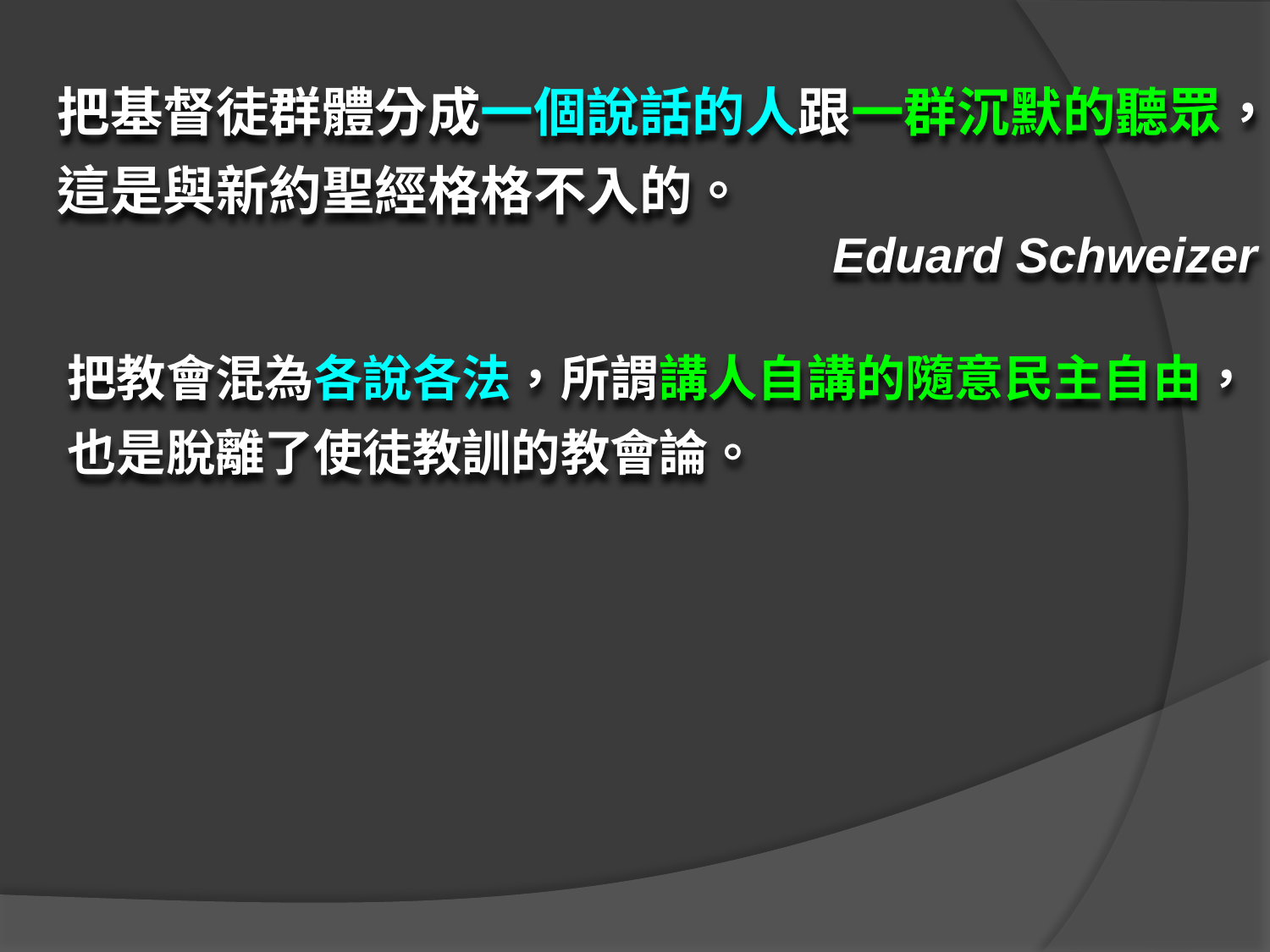

把基督徒群體分成一個說話的人跟一群沉默的聽眾，這是與新約聖經格格不入的。
Eduard Schweizer
把教會混為各說各法，所謂講人自講的隨意民主自由，也是脫離了使徒教訓的教會論。